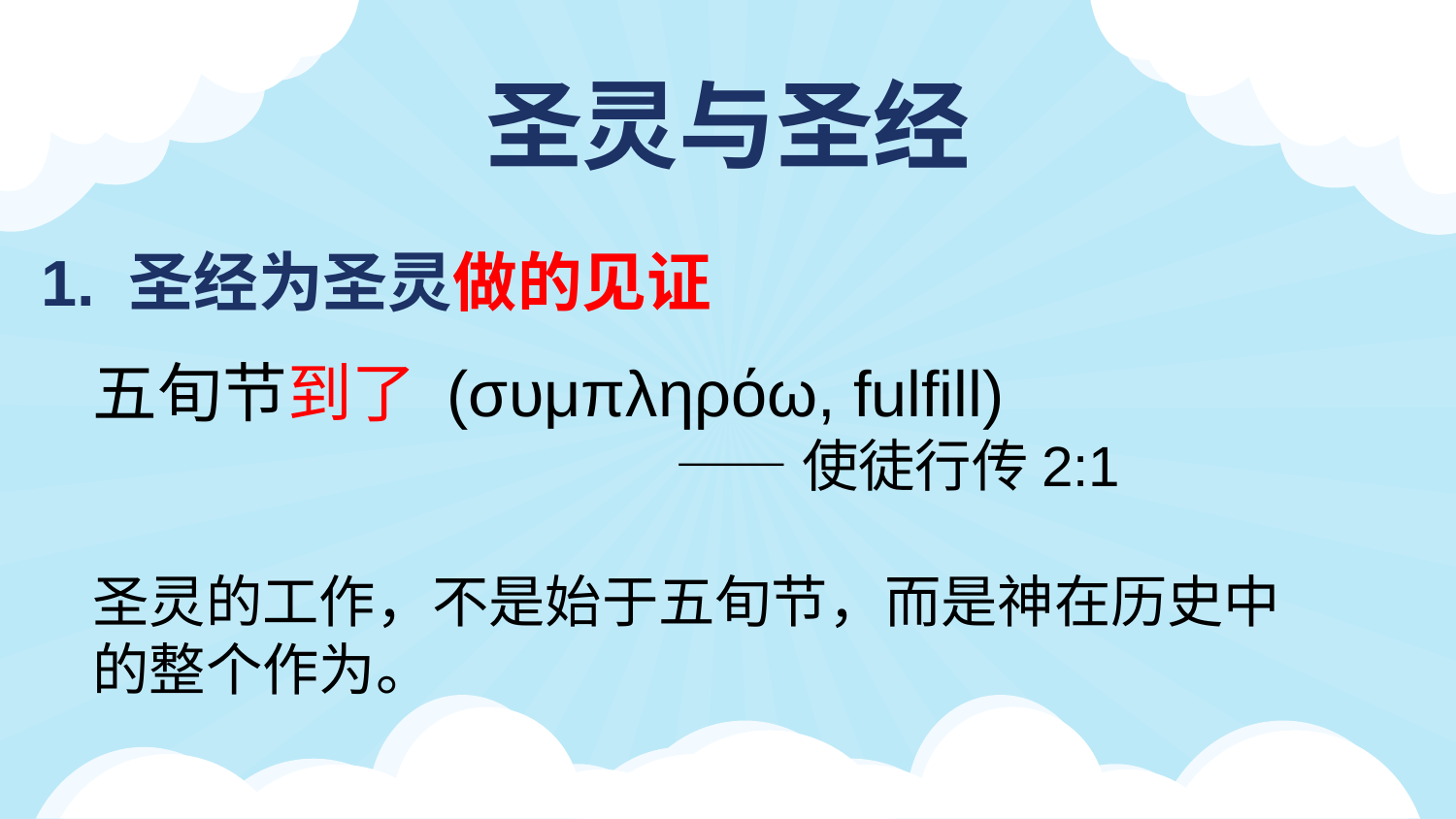

圣灵与圣经
1. 圣经为圣灵做的见证
五旬节到了 (συμπληρόω, fulfill)
				——使徒行传2:1

圣灵的工作，不是始于五旬节，而是神在历史中的整个作为。